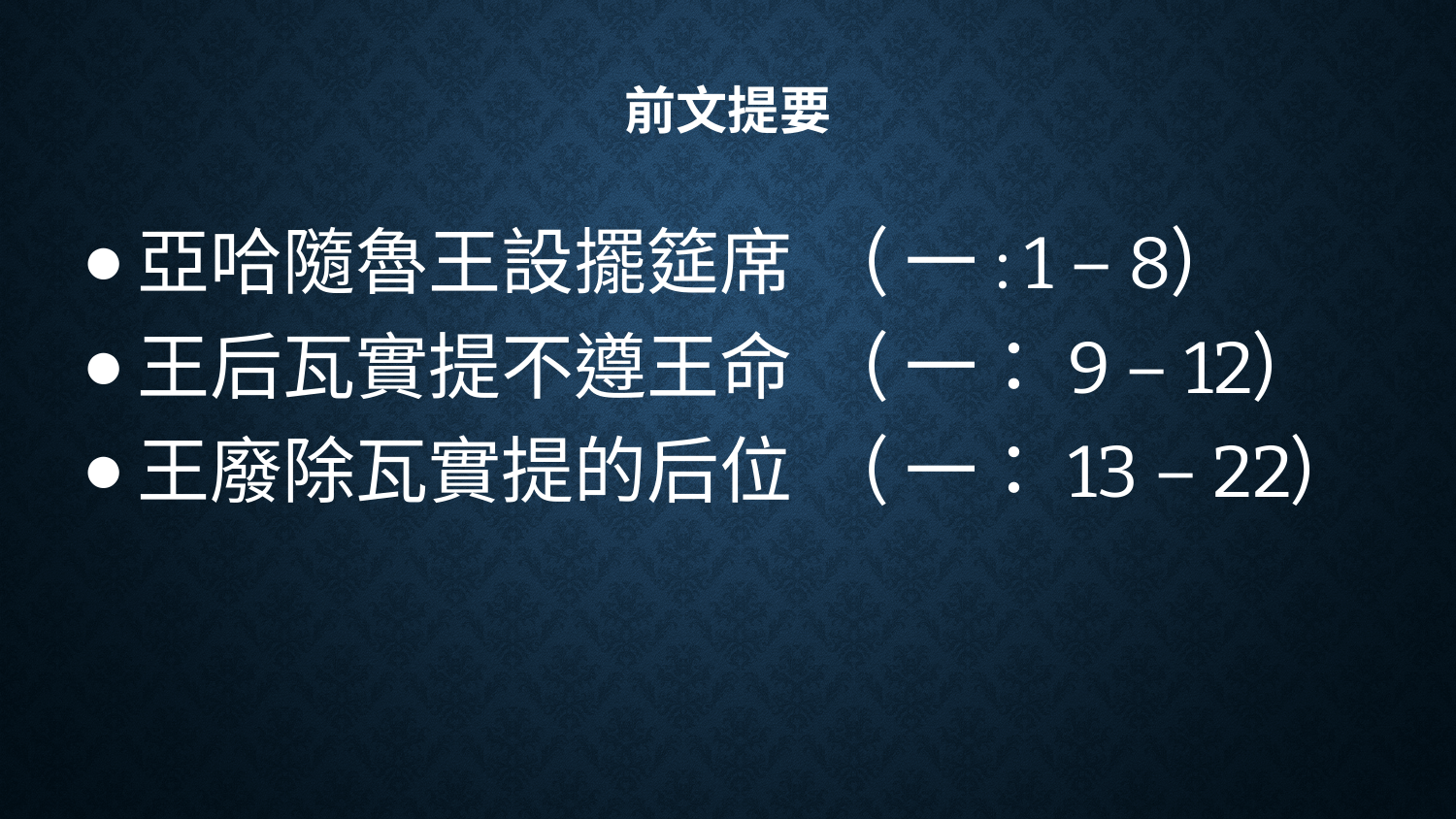

# 前文提要
亞哈隨魯王設擺筵席	(一: 1 – 8)
王后瓦實提不遵王命	(一：9 – 12)
王廢除瓦實提的后位	(一：13 – 22)